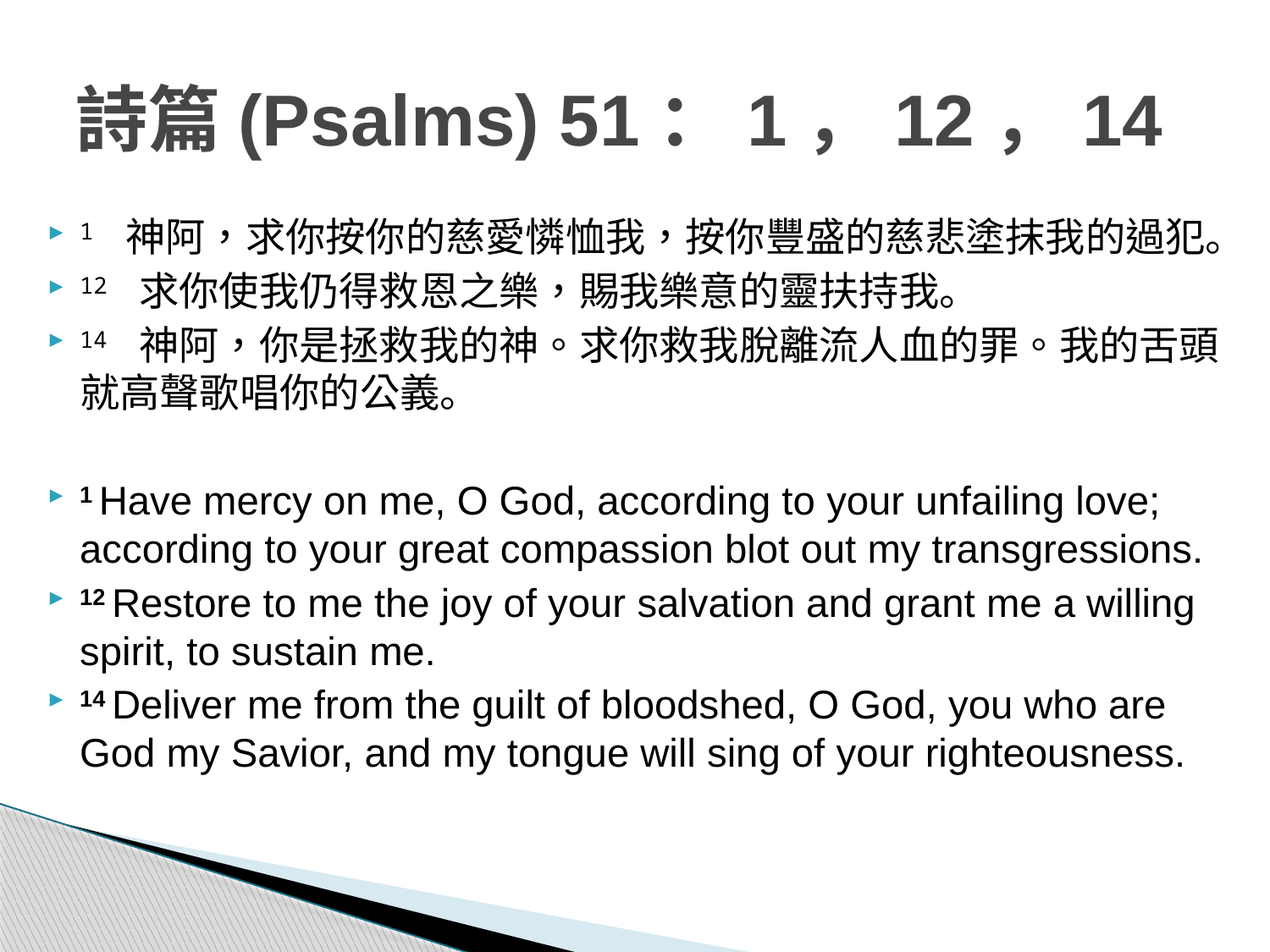

# 詩篇(Psalms) 51：1，12，14
1 神阿，求你按你的慈愛憐恤我，按你豐盛的慈悲塗抹我的過犯。
12 求你使我仍得救恩之樂，賜我樂意的靈扶持我。
14 神阿，你是拯救我的神。求你救我脫離流人血的罪。我的舌頭就高聲歌唱你的公義。

1 Have mercy on me, O God, according to your unfailing love; according to your great compassion blot out my transgressions.
12 Restore to me the joy of your salvation and grant me a willing spirit, to sustain me.
14 Deliver me from the guilt of bloodshed, O God, you who are God my Savior, and my tongue will sing of your righteousness.